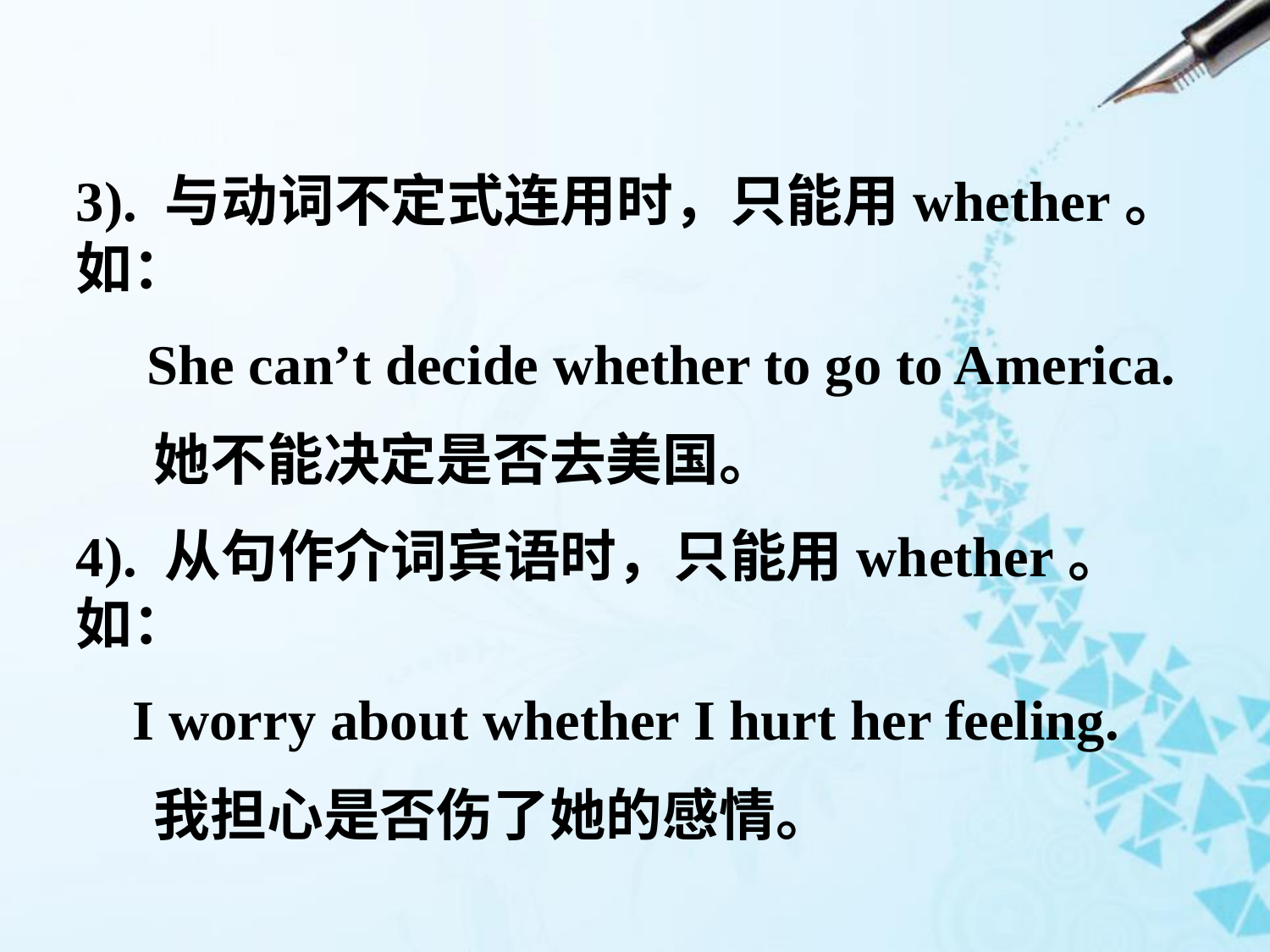

3). 与动词不定式连用时，只能用whether。如：
     She can’t decide whether to go to America.
     她不能决定是否去美国。
4). 从句作介词宾语时，只能用whether。如：
    I worry about whether I hurt her feeling.
     我担心是否伤了她的感情。